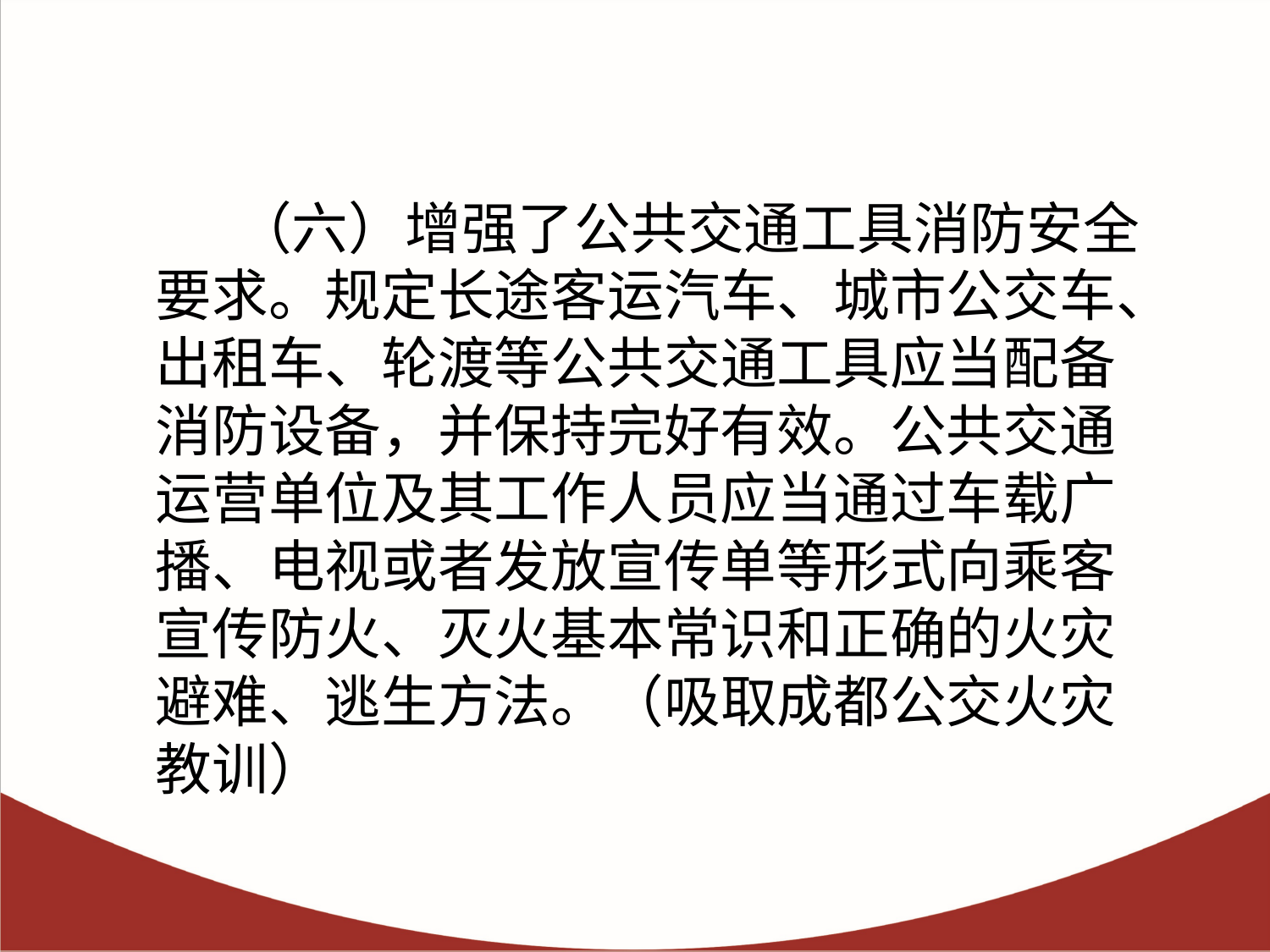

（六）增强了公共交通工具消防安全要求。规定长途客运汽车、城市公交车、出租车、轮渡等公共交通工具应当配备消防设备，并保持完好有效。公共交通运营单位及其工作人员应当通过车载广播、电视或者发放宣传单等形式向乘客宣传防火、灭火基本常识和正确的火灾避难、逃生方法。（吸取成都公交火灾教训）